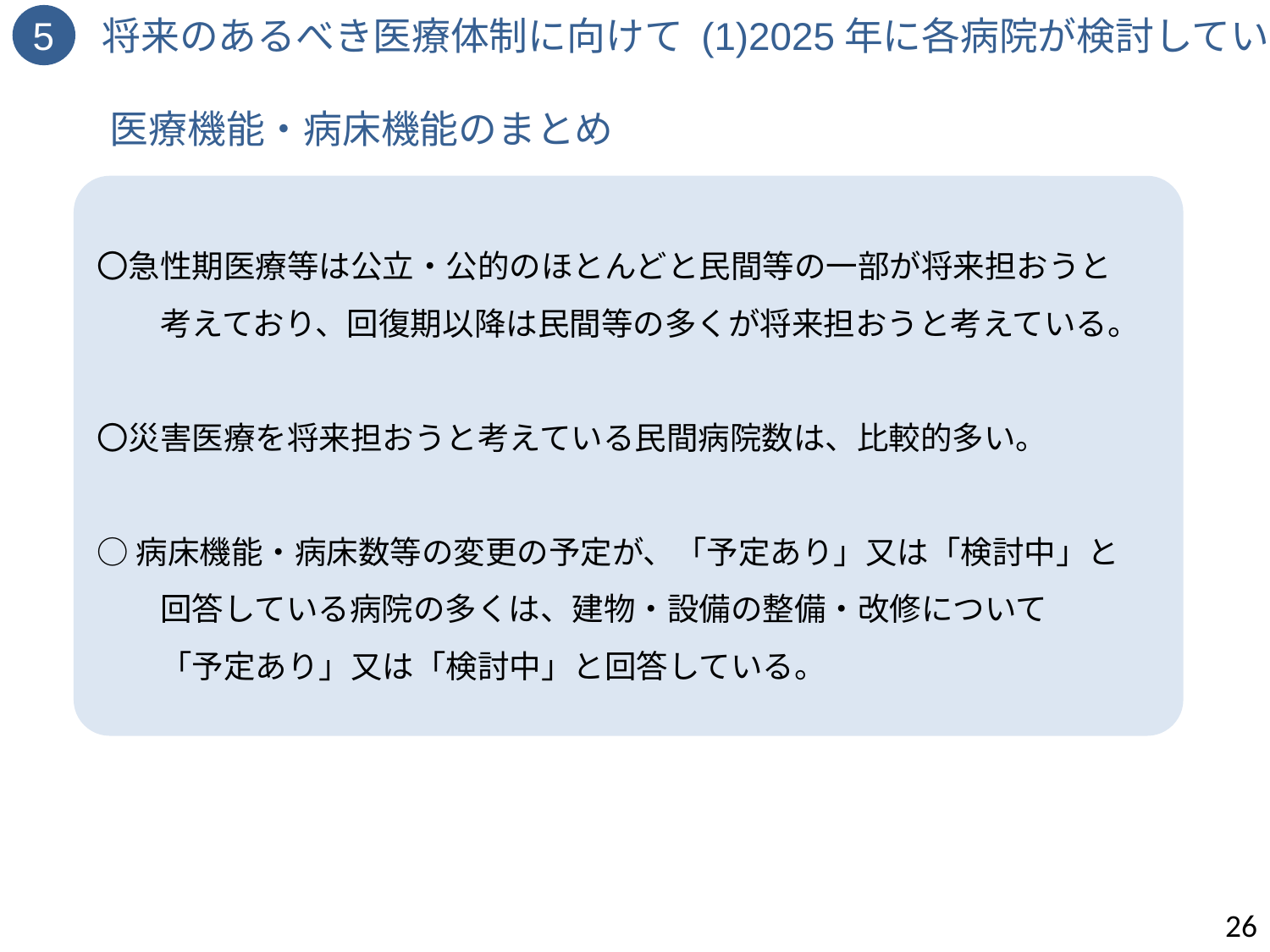

5　将来のあるべき医療体制に向けて (1)2025年に各病院が検討している
　　医療機能・病床機能のまとめ

〇急性期医療等は公立・公的のほとんどと民間等の一部が将来担おうと
　　考えており、回復期以降は民間等の多くが将来担おうと考えている。

〇災害医療を将来担おうと考えている民間病院数は、比較的多い。

○病床機能・病床数等の変更の予定が、「予定あり」又は「検討中」と
　　回答している病院の多くは、建物・設備の整備・改修について
　　「予定あり」又は「検討中」と回答している。
26